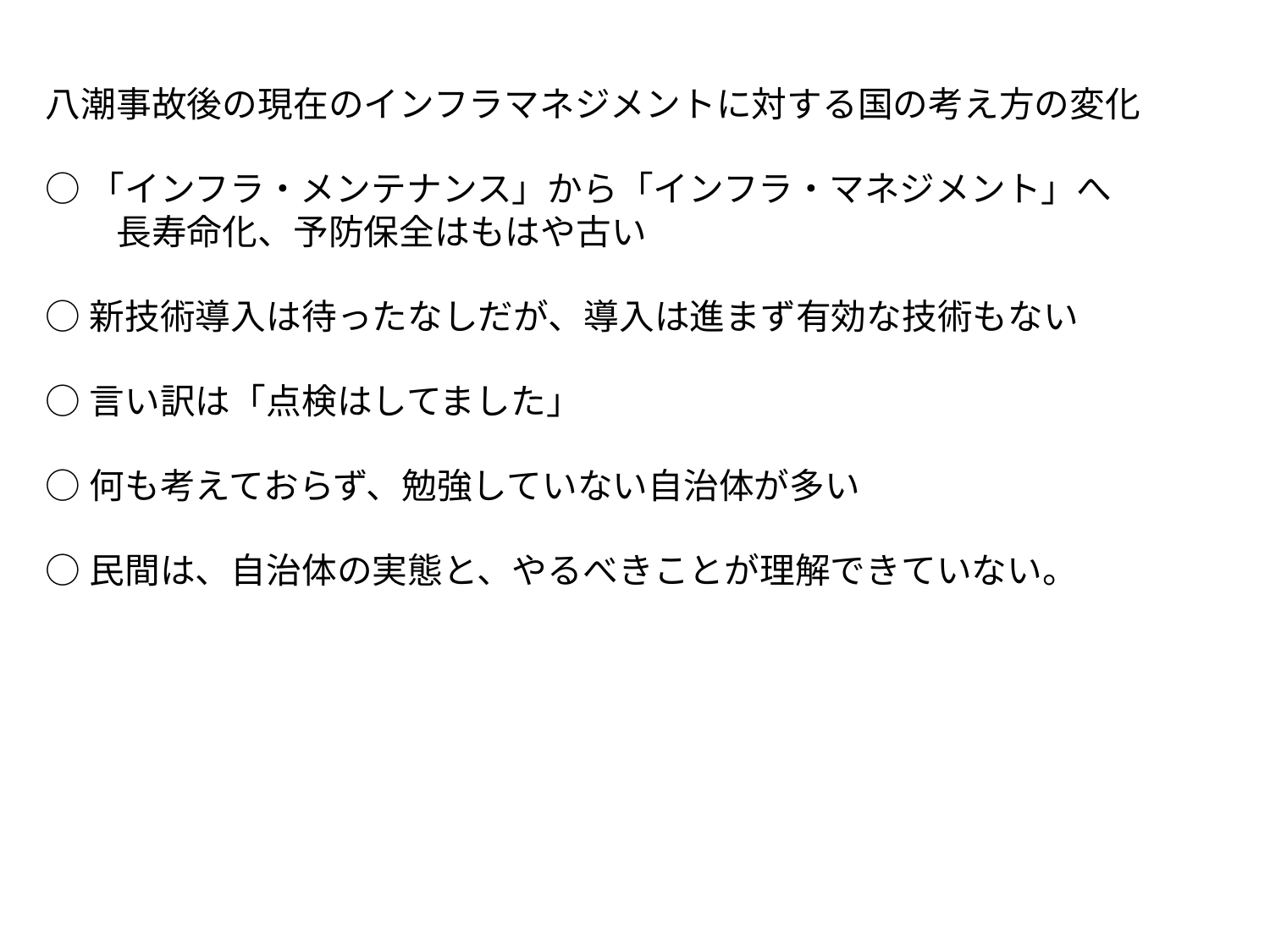

八潮事故後の現在のインフラマネジメントに対する国の考え方の変化

○「インフラ・メンテナンス」から「インフラ・マネジメント」へ
　　長寿命化、予防保全はもはや古い

○新技術導入は待ったなしだが、導入は進まず有効な技術もない

○言い訳は「点検はしてました」

○何も考えておらず、勉強していない自治体が多い

○民間は、自治体の実態と、やるべきことが理解できていない。